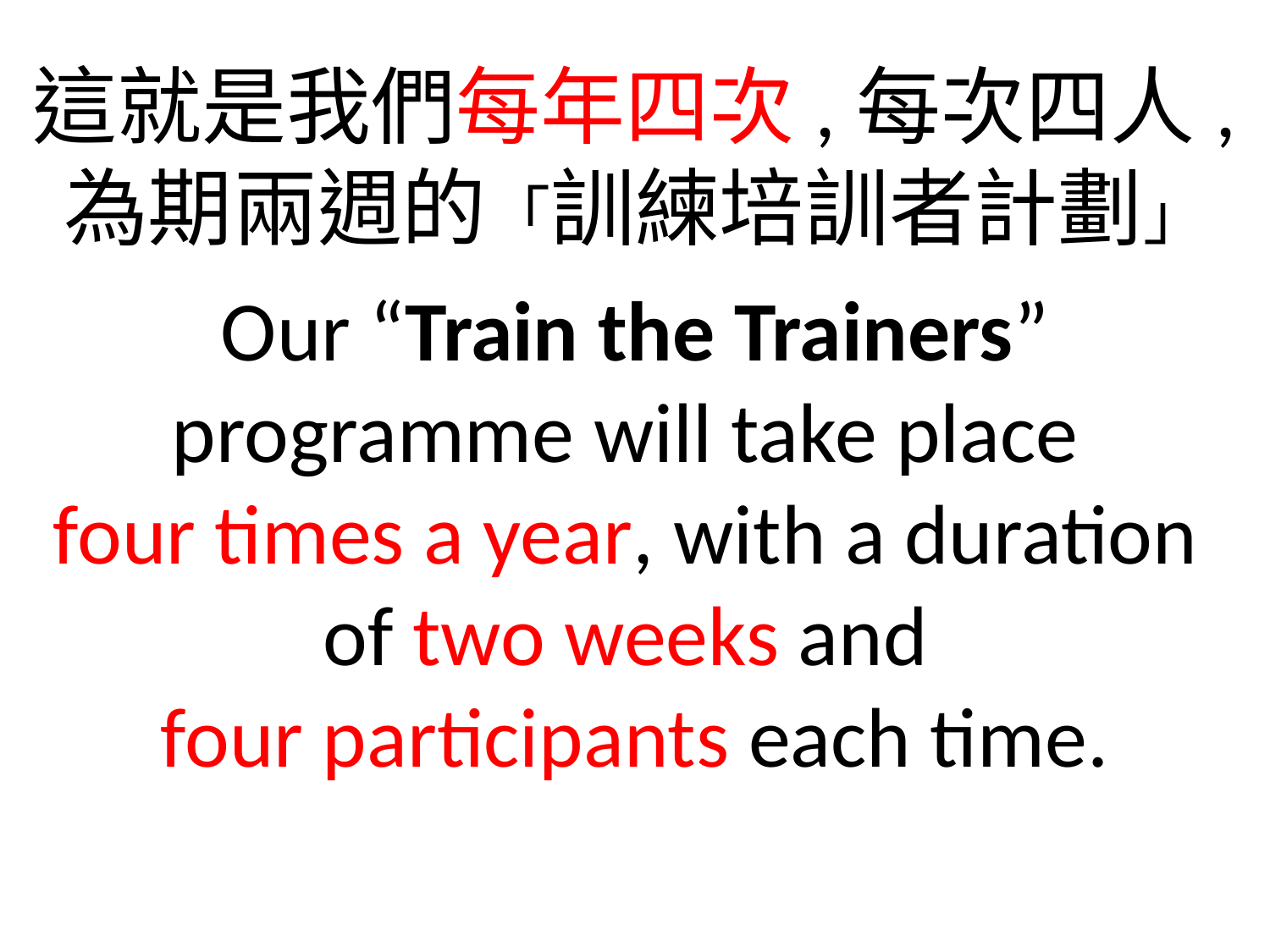

這就是我們每年四次,每次四人,
為期兩週的「訓練培訓者計劃」
Our “Train the Trainers” programme will take place
four times a year, with a duration
of two weeks and
four participants each time.